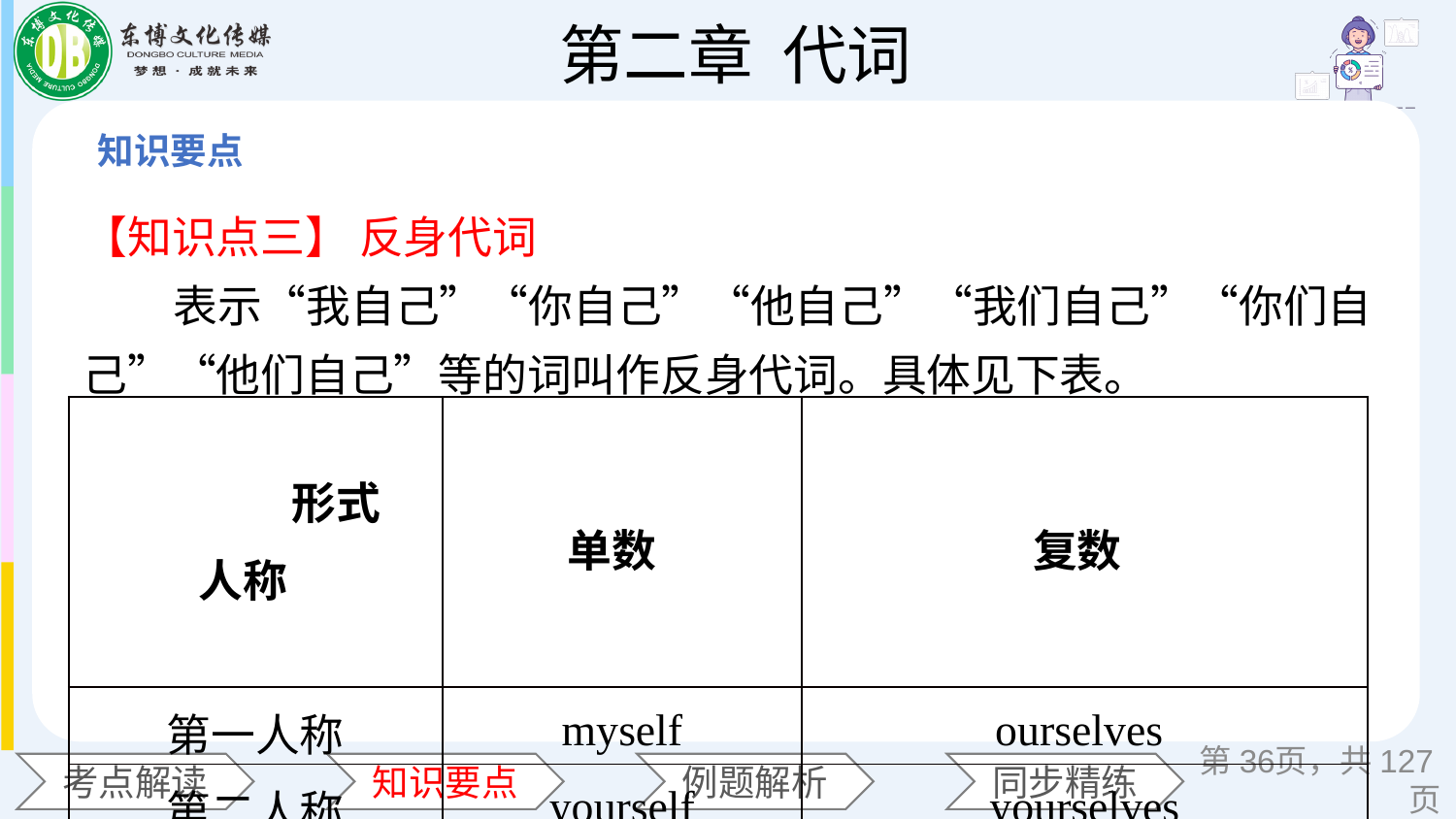

【知识点三】 反身代词
        表示“我自己”“你自己”“他自己”“我们自己”“你们自己”“他们自己”等的词叫作反身代词。具体见下表。

| 形式 人称 | 单数 | 复数 |
| --- | --- | --- |
| 第一人称 | myself | ourselves |
| 第二人称 | yourself | yourselves |
第36页，共127页